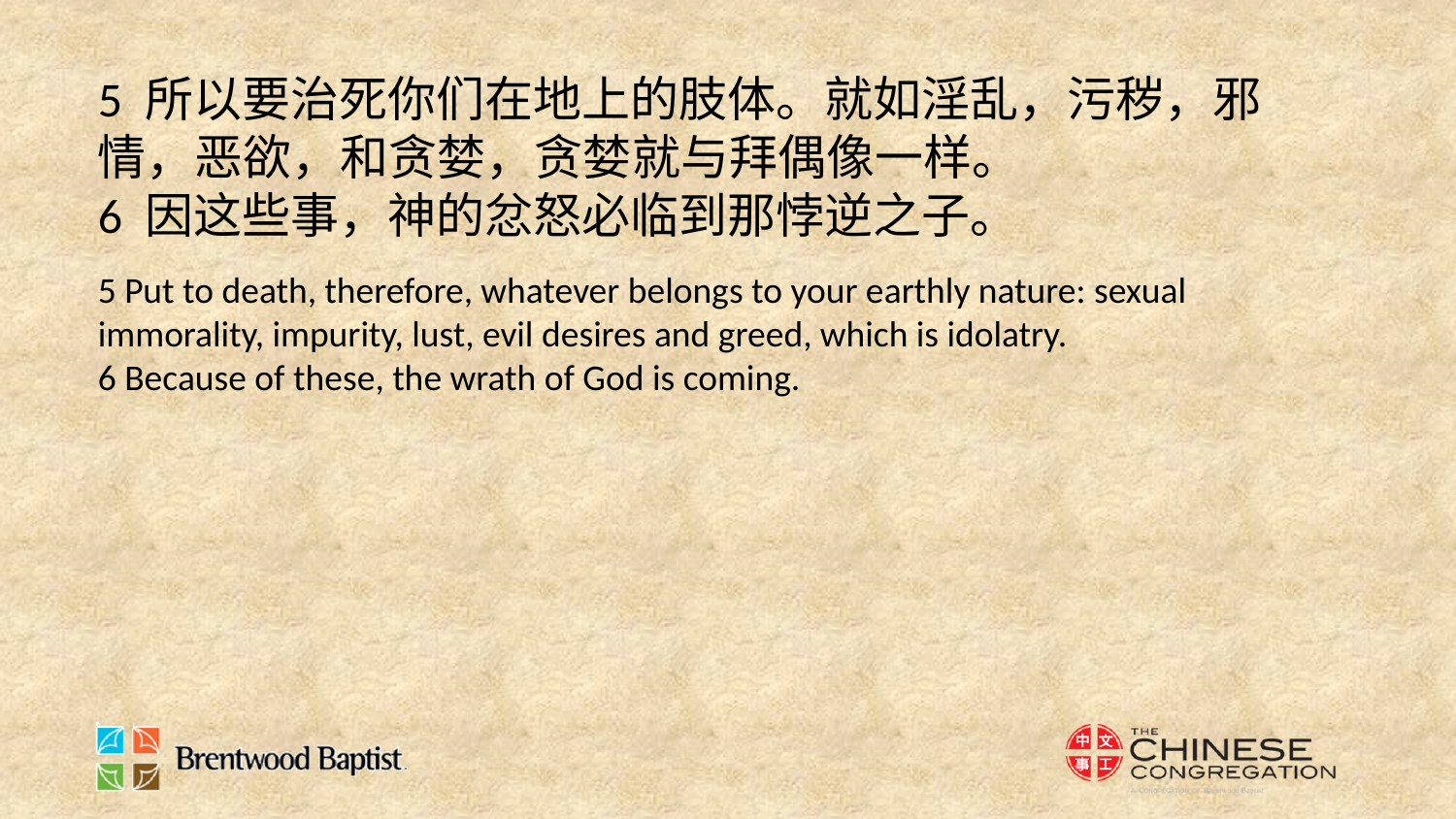

5 所以要治死你们在地上的肢体。就如淫乱，污秽，邪情，恶欲，和贪婪，贪婪就与拜偶像一样。
6 因这些事，神的忿怒必临到那悖逆之子。

5 Put to death, therefore, whatever belongs to your earthly nature: sexual immorality, impurity, lust, evil desires and greed, which is idolatry.
6 Because of these, the wrath of God is coming.